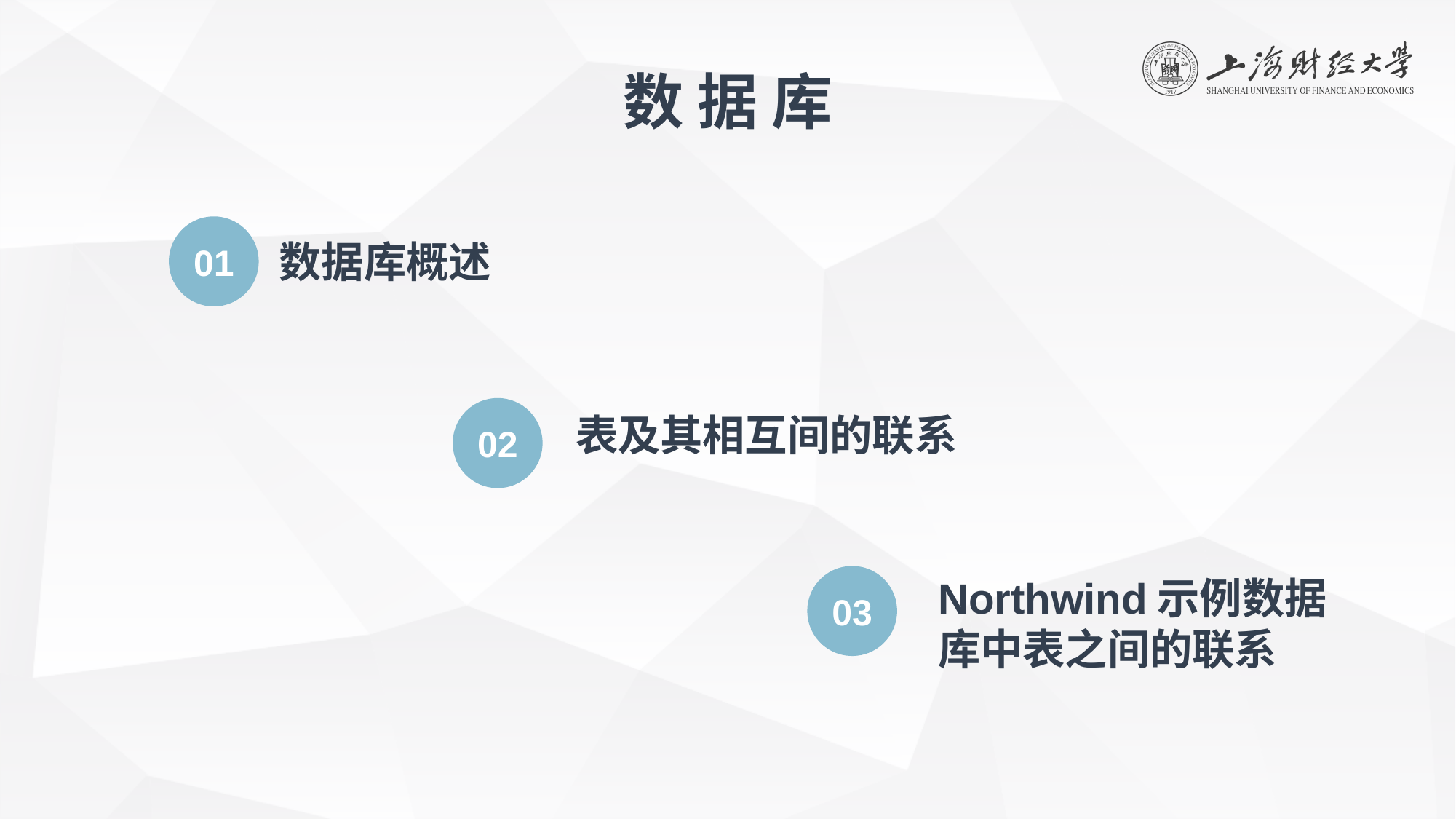

数 据 库
01
数据库概述
02
表及其相互间的联系
03
Northwind示例数据库中表之间的联系